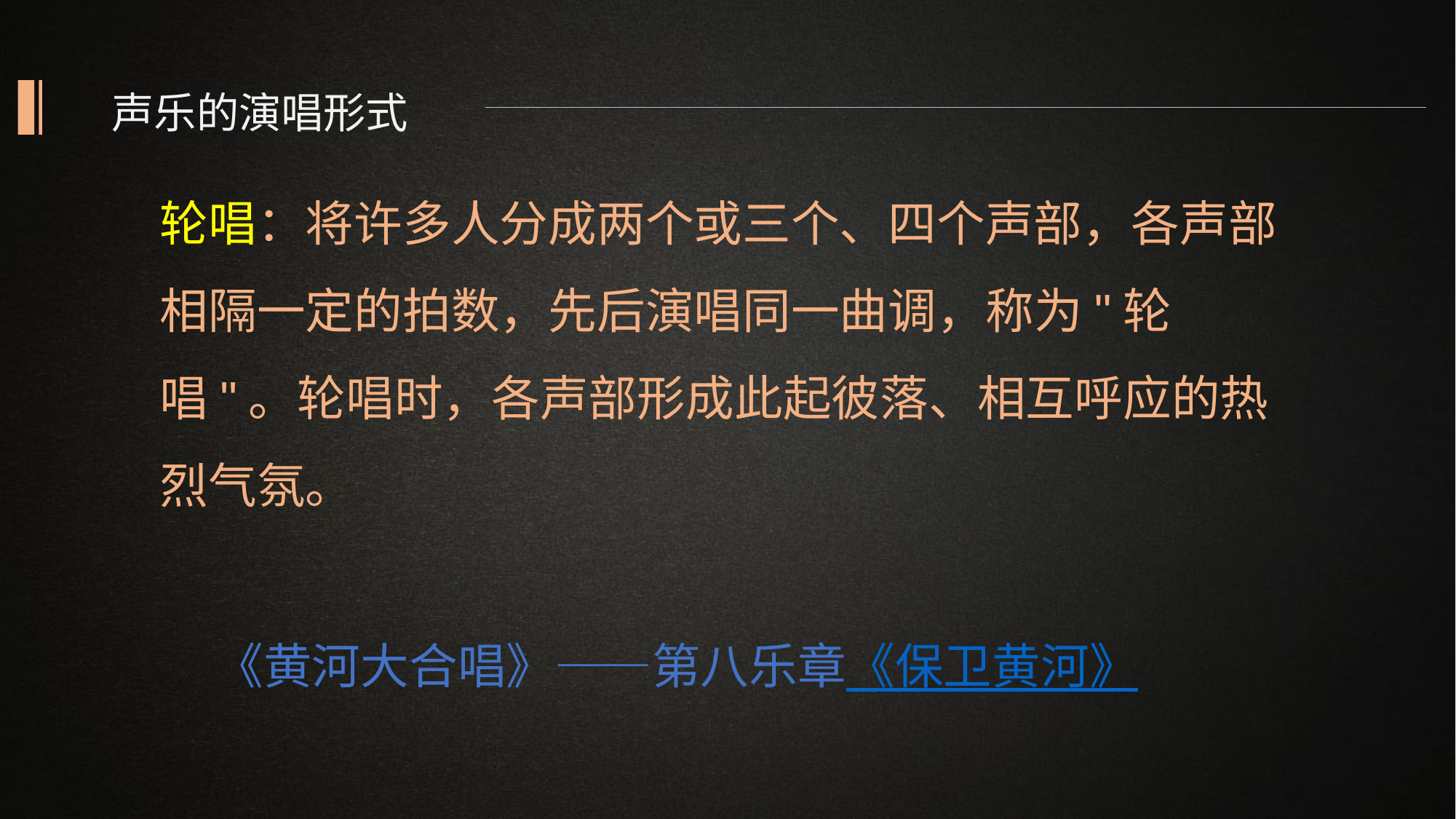

声乐的演唱形式

轮唱：将许多人分成两个或三个、四个声部，各声部相隔一定的拍数，先后演唱同一曲调，称为"轮唱"。轮唱时，各声部形成此起彼落、相互呼应的热烈气氛。

    《黄河大合唱》——第八乐章《保卫黄河》